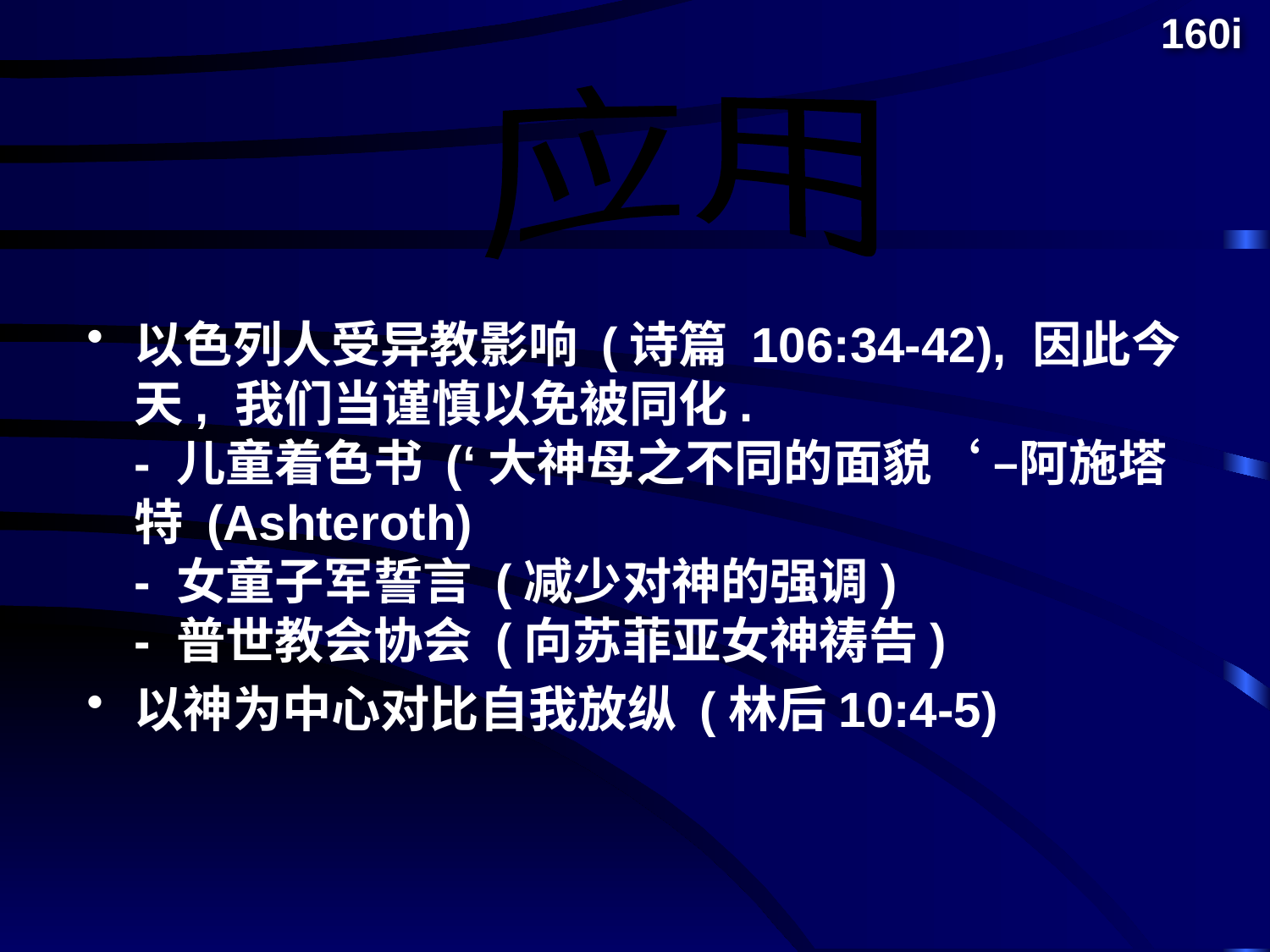

160i
应用
以色列人受异教影响 (诗篇 106:34-42), 因此今天, 我们当谨慎以免被同化.
- 儿童着色书 (‘大神母之不同的面貌‘ –阿施塔特 (Ashteroth)
- 女童子军誓言 (减少对神的强调)
- 普世教会协会 (向苏菲亚女神祷告)
以神为中心对比自我放纵 (林后10:4-5)